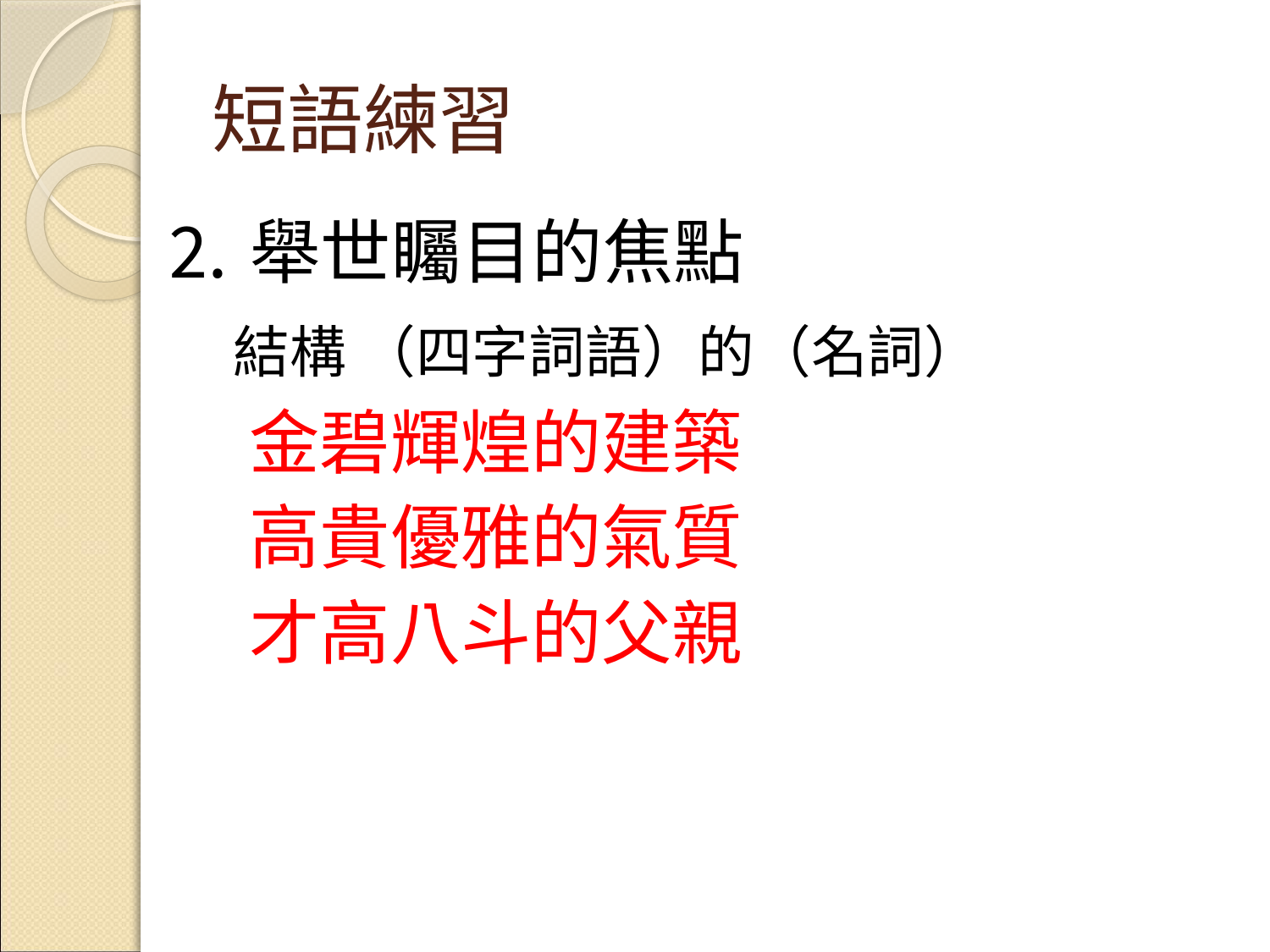

短語練習
⒉舉世矚目的焦點
　結構 （四字詞語）的（名詞）
　 金碧輝煌的建築
　 高貴優雅的氣質
　 才高八斗的父親